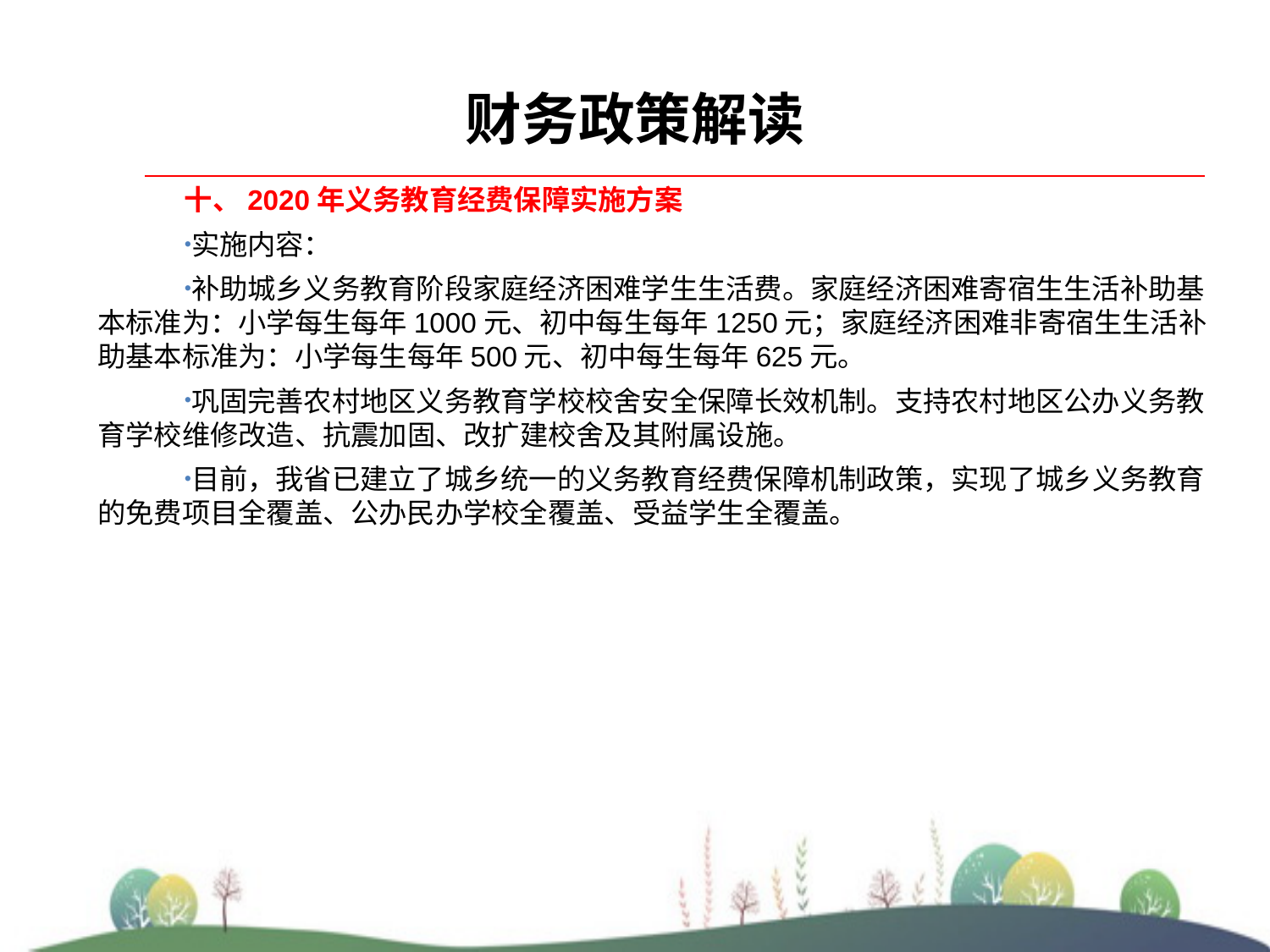

# 财务政策解读
十、2020年义务教育经费保障实施方案
实施内容：
补助城乡义务教育阶段家庭经济困难学生生活费。家庭经济困难寄宿生生活补助基本标准为：小学每生每年1000元、初中每生每年1250元；家庭经济困难非寄宿生生活补助基本标准为：小学每生每年500元、初中每生每年625元。
巩固完善农村地区义务教育学校校舍安全保障长效机制。支持农村地区公办义务教育学校维修改造、抗震加固、改扩建校舍及其附属设施。
目前，我省已建立了城乡统一的义务教育经费保障机制政策，实现了城乡义务教育的免费项目全覆盖、公办民办学校全覆盖、受益学生全覆盖。